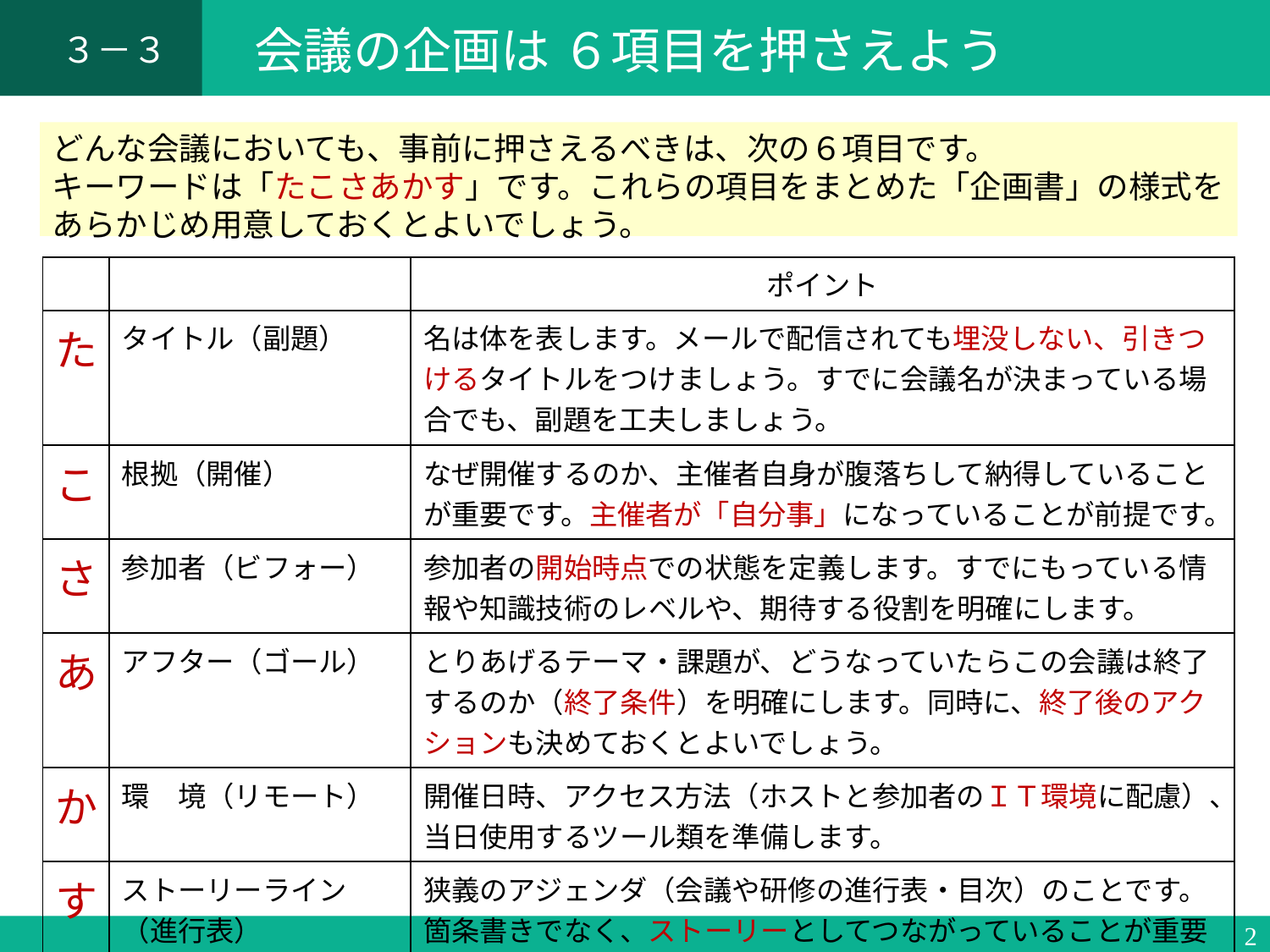

３－３
# 会議の企画は ６項目を押さえよう
どんな会議においても、事前に押さえるべきは、次の６項目です。
キーワードは「たこさあかす」です。これらの項目をまとめた「企画書」の様式をあらかじめ用意しておくとよいでしょう。
|  |  | ポイント |
| --- | --- | --- |
| た | タイトル（副題） | 名は体を表します。メールで配信されても埋没しない、引きつけるタイトルをつけましょう。すでに会議名が決まっている場合でも、副題を工夫しましょう。 |
| こ | 根拠（開催） | なぜ開催するのか、主催者自身が腹落ちして納得していることが重要です。主催者が「自分事」になっていることが前提です。 |
| さ | 参加者（ビフォー） | 参加者の開始時点での状態を定義します。すでにもっている情報や知識技術のレベルや、期待する役割を明確にします。 |
| あ | アフター（ゴール） | とりあげるテーマ・課題が、どうなっていたらこの会議は終了するのか（終了条件）を明確にします。同時に、終了後のアクションも決めておくとよいでしょう。 |
| か | 環　境（リモート） | 開催日時、アクセス方法（ホストと参加者のＩＴ環境に配慮）、当日使用するツール類を準備します。 |
| す | ストーリーライン （進行表） | 狭義のアジェンダ（会議や研修の進行表・目次）のことです。箇条書きでなく、ストーリーとしてつながっていることが重要です（３－４を参照）。 |
20